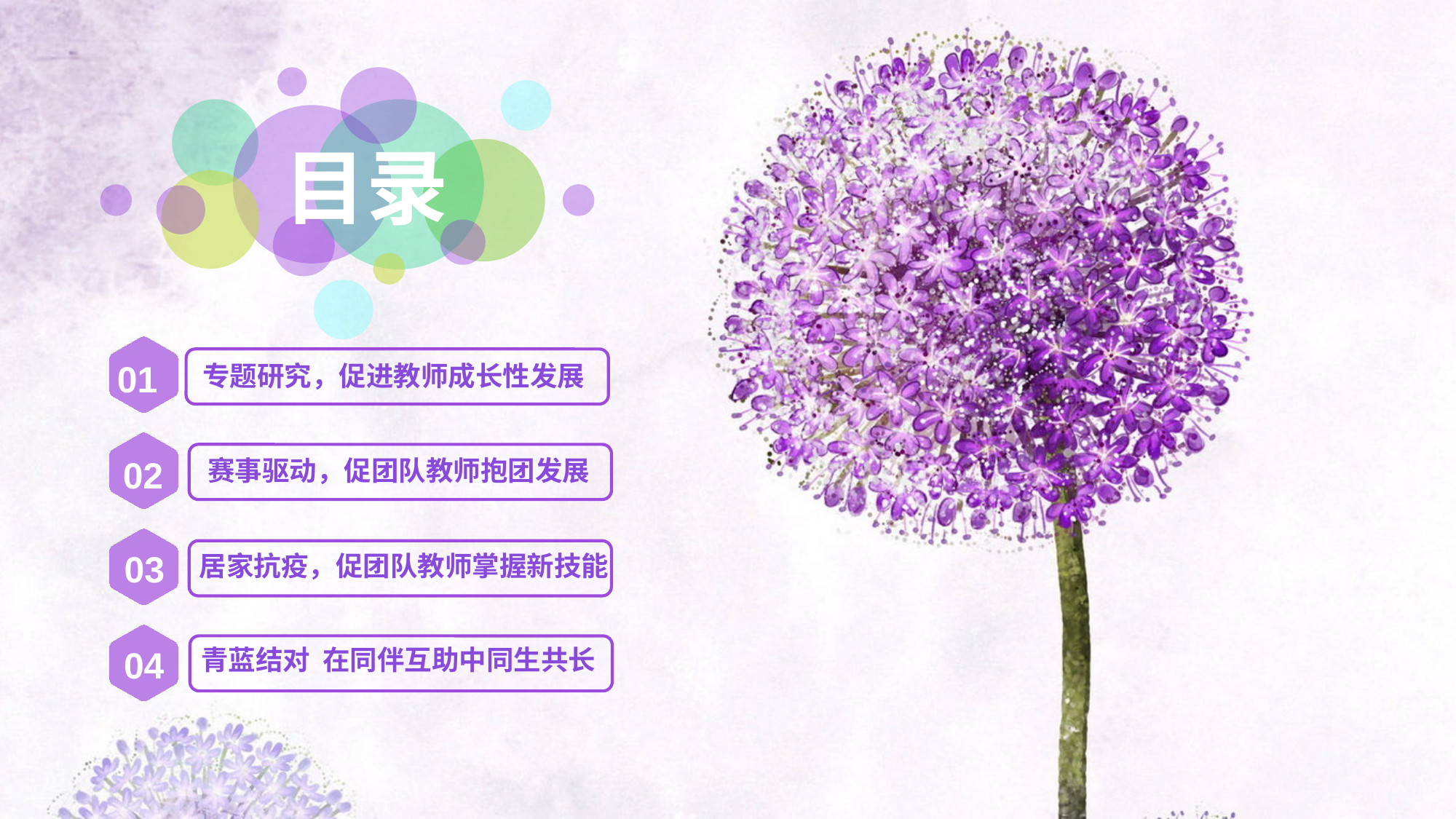

目录

01
 专题研究，促进教师成长性发展

02

赛事驱动，促团队教师抱团发展

03

居家抗疫，促团队教师掌握新技能

04

青蓝结对  在同伴互助中同生共长